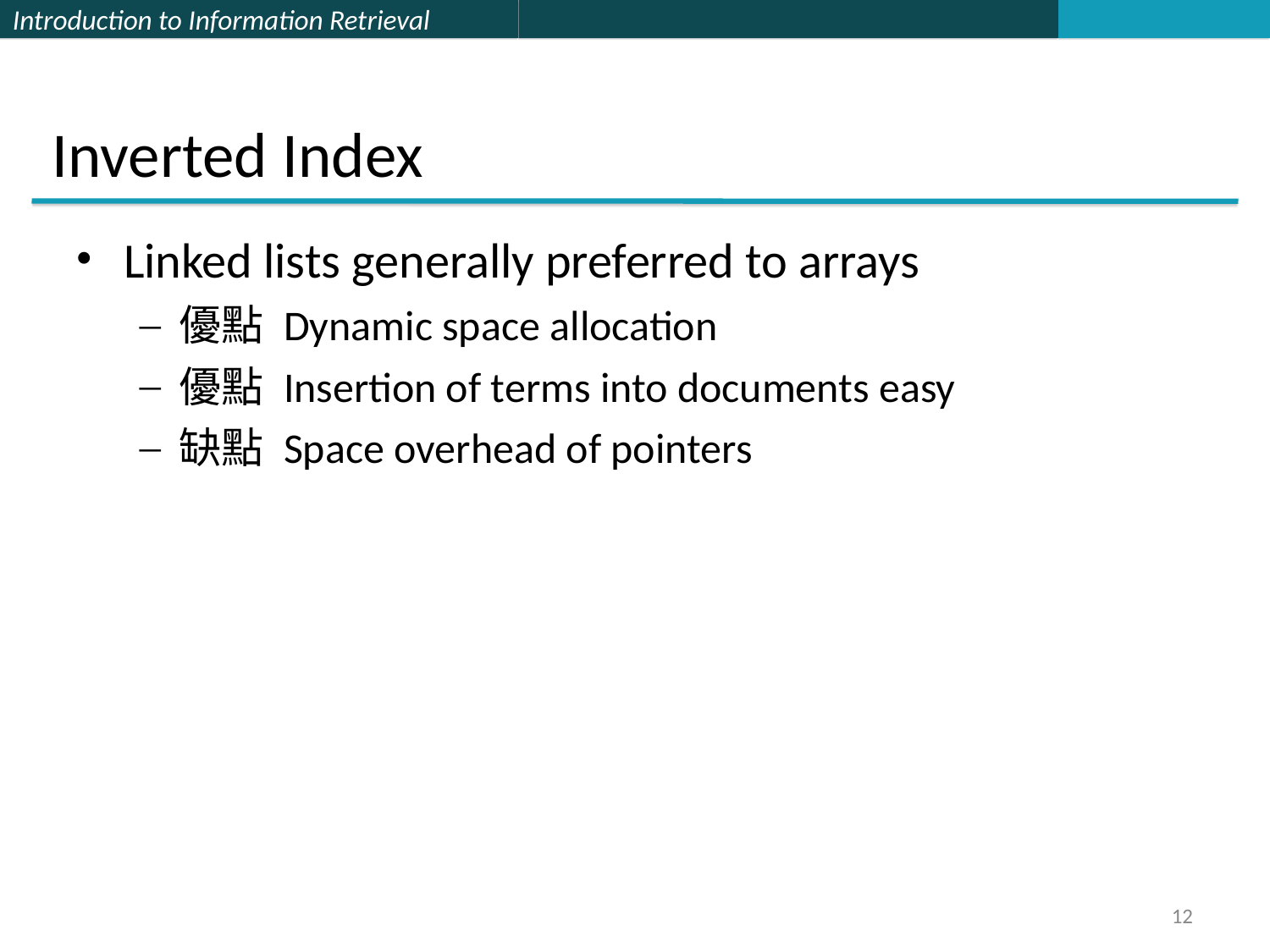

Inverted Index
Linked lists generally preferred to arrays
優點 Dynamic space allocation
優點 Insertion of terms into documents easy
缺點 Space overhead of pointers
12